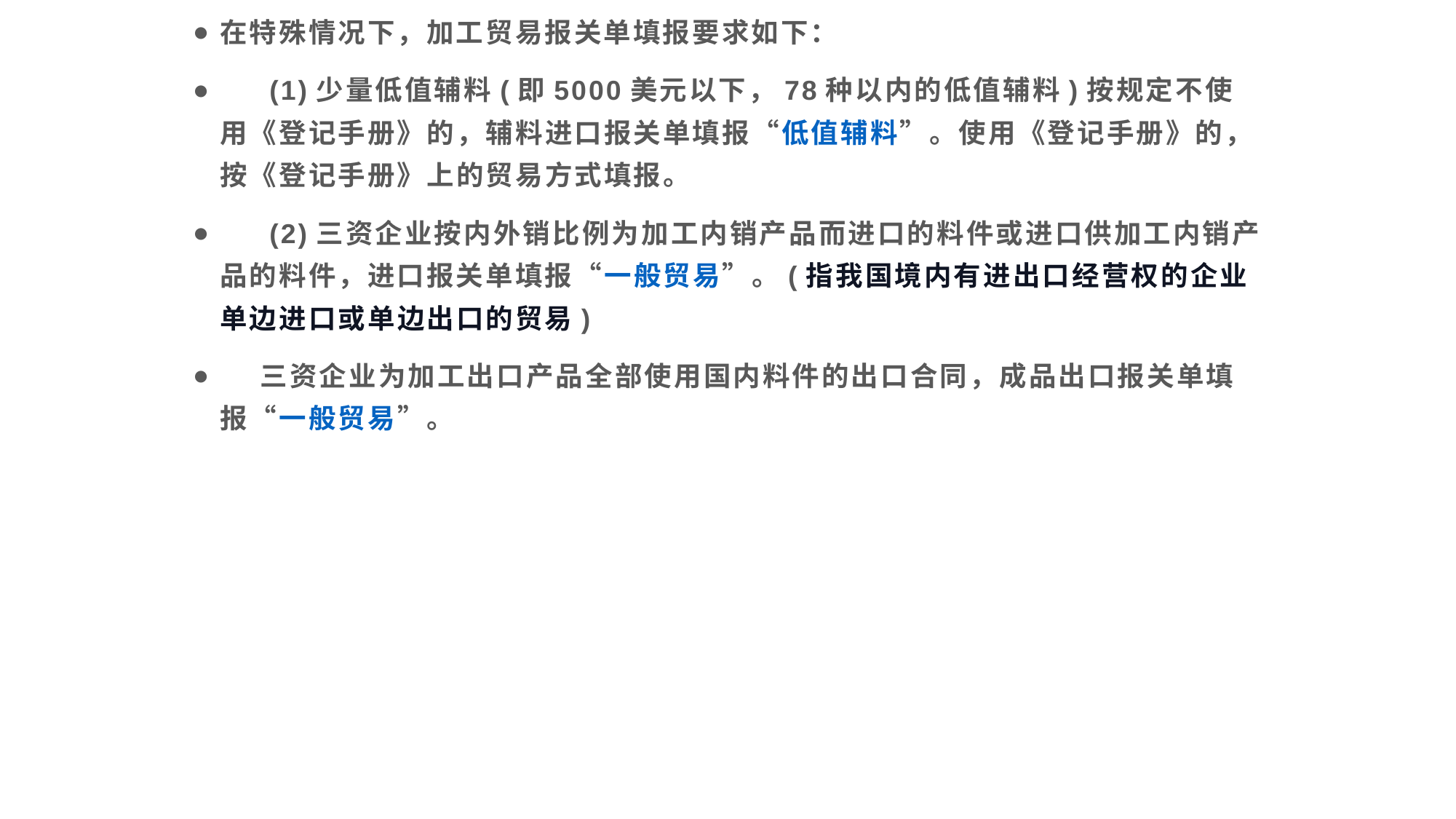

在特殊情况下，加工贸易报关单填报要求如下：
     (1)少量低值辅料(即5000美元以下，78种以内的低值辅料)按规定不使用《登记手册》的，辅料进口报关单填报“低值辅料”。使用《登记手册》的，按《登记手册》上的贸易方式填报。
     (2)三资企业按内外销比例为加工内销产品而进口的料件或进口供加工内销产品的料件，进口报关单填报“一般贸易”。(指我国境内有进出口经营权的企业单边进口或单边出口的贸易)
    三资企业为加工出口产品全部使用国内料件的出口合同，成品出口报关单填报“一般贸易”。